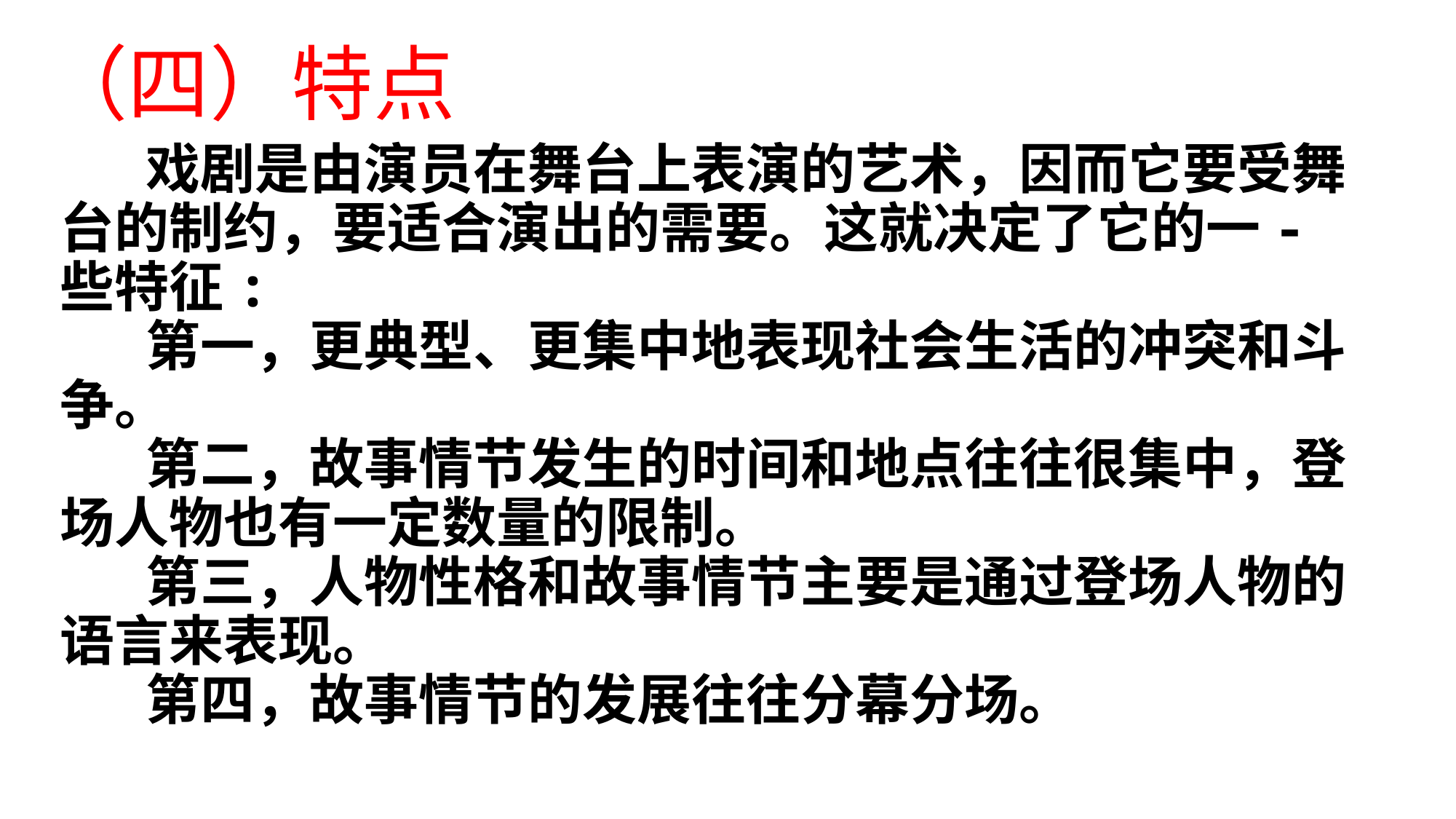

（四）特点
戏剧是由演员在舞台上表演的艺术，因而它要受舞台的制约，要适合演出的需要。这就决定了它的一- 些特征:
第一，更典型、更集中地表现社会生活的冲突和斗争。
第二，故事情节发生的时间和地点往往很集中，登场人物也有一定数量的限制。
第三，人物性格和故事情节主要是通过登场人物的语言来表现。
第四，故事情节的发展往往分幕分场。